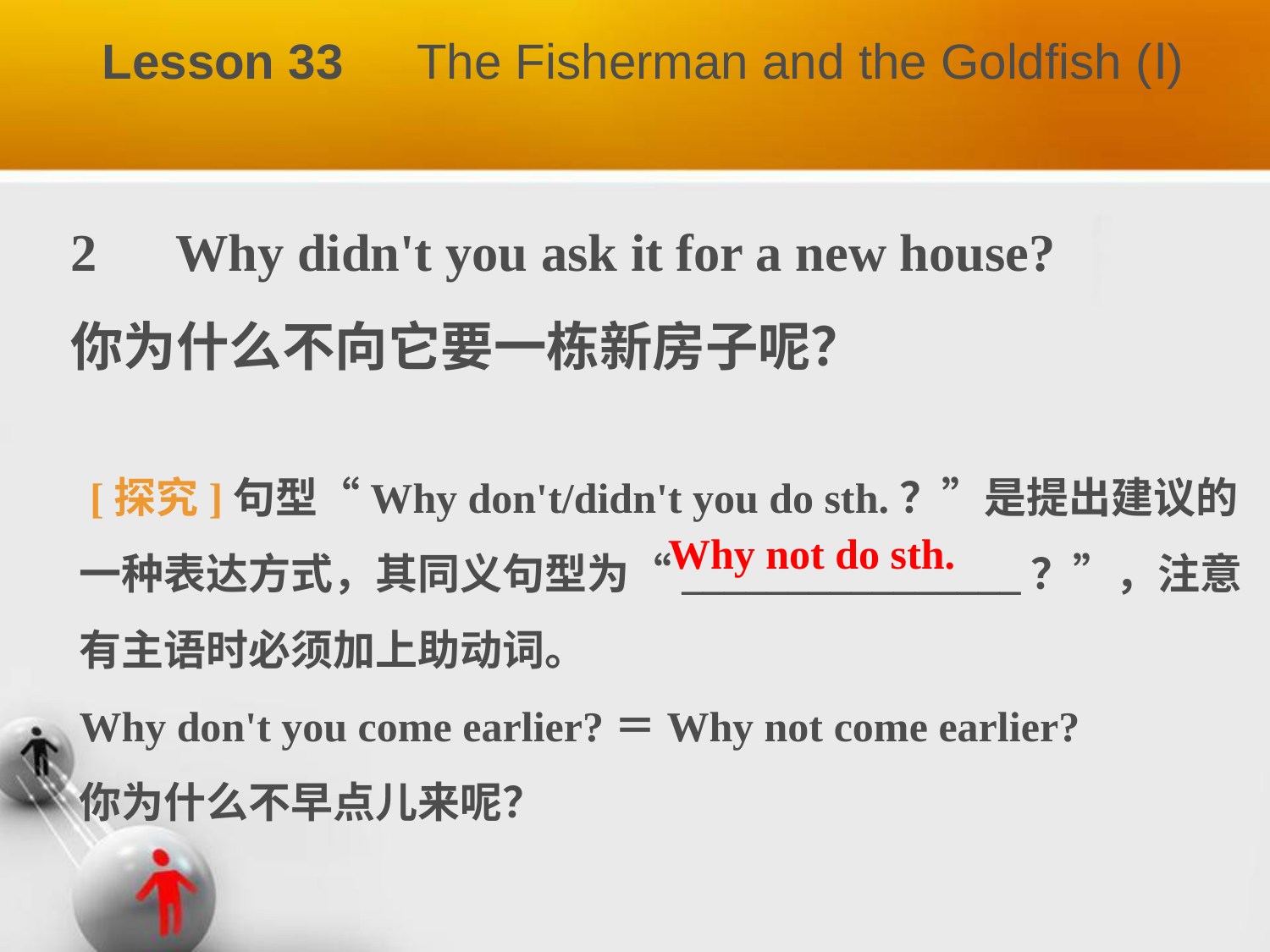

Lesson 33　The Fisherman and the Goldfish (Ⅰ)
2　Why didn't you ask it for a new house?
你为什么不向它要一栋新房子呢？
 [探究]句型“Why don't/didn't you do sth.？”是提出建议的一种表达方式，其同义句型为“________________？”，注意有主语时必须加上助动词。
Why don't you come earlier?＝Why not come earlier?
你为什么不早点儿来呢？
Why not do sth.